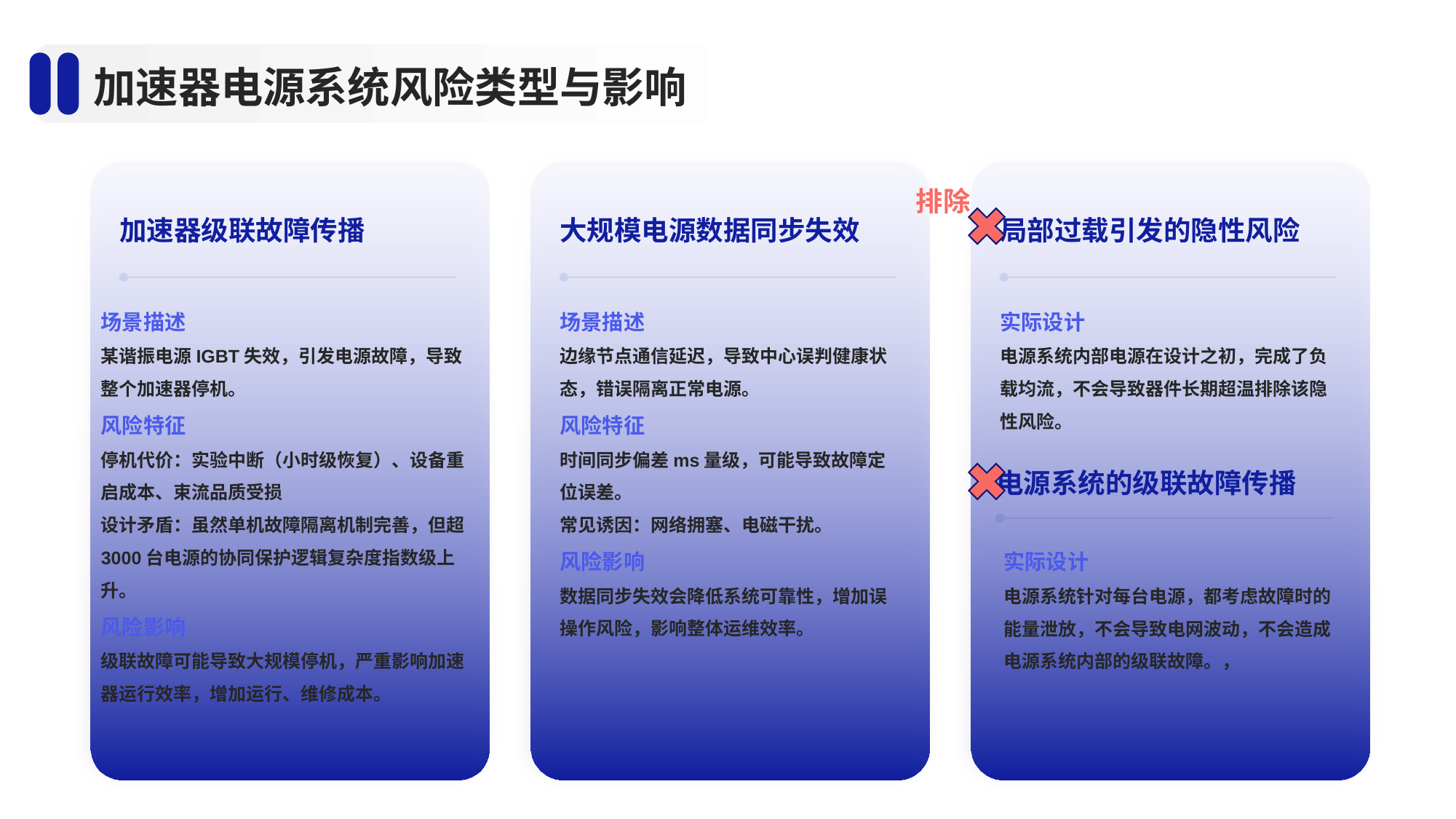

加速器电源系统风险类型与影响

加速器级联故障传播
大规模电源数据同步失效
局部过载引发的隐性风险
排除

场景描述
边缘节点通信延迟，导致中心误判健康状态，错误隔离正常电源。
风险特征
时间同步偏差ms量级，可能导致故障定位误差。
常见诱因：网络拥塞、电磁干扰。
风险影响
数据同步失效会降低系统可靠性，增加误操作风险，影响整体运维效率。
场景描述
某谐振电源IGBT失效，引发电源故障，导致整个加速器停机。
风险特征
停机代价：实验中断（小时级恢复）、设备重启成本、束流品质受损
设计矛盾：虽然单机故障隔离机制完善，但超3000台电源的协同保护逻辑复杂度指数级上升。
风险影响
级联故障可能导致大规模停机，严重影响加速器运行效率，增加运行、维修成本。
实际设计
电源系统内部电源在设计之初，完成了负载均流，不会导致器件长期超温排除该隐性风险。

电源系统的级联故障传播

实际设计
电源系统针对每台电源，都考虑故障时的能量泄放，不会导致电网波动，不会造成电源系统内部的级联故障。，